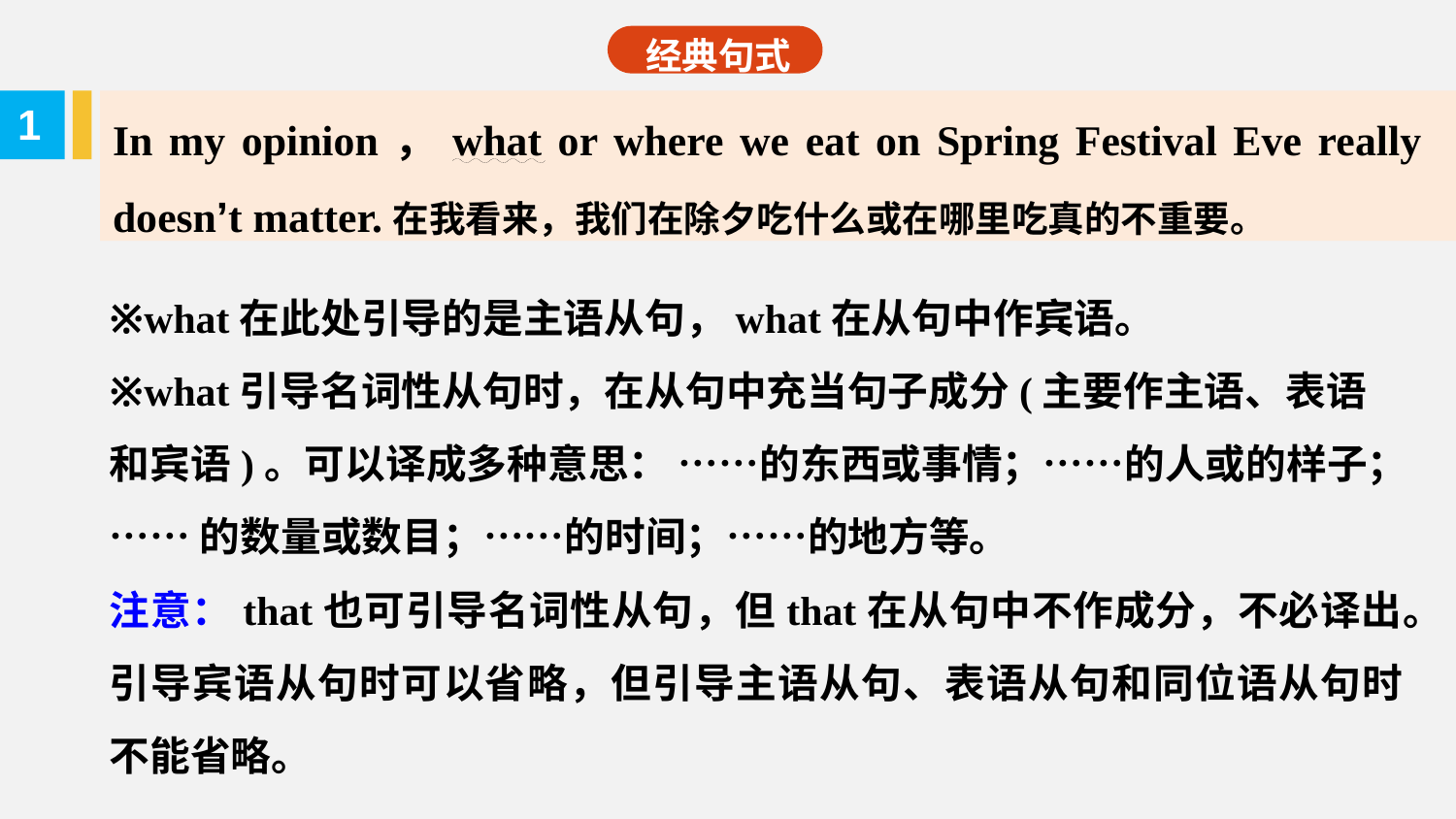

经典句式

In my opinion，what or where we eat on Spring Festival Eve really doesn’t matter.在我看来，我们在除夕吃什么或在哪里吃真的不重要。

1
※what在此处引导的是主语从句，what在从句中作宾语。
※what引导名词性从句时，在从句中充当句子成分(主要作主语、表语和宾语)。可以译成多种意思： ……的东西或事情；……的人或的样子；…… 的数量或数目；……的时间；……的地方等。
注意：that也可引导名词性从句，但that在从句中不作成分，不必译出。引导宾语从句时可以省略，但引导主语从句、表语从句和同位语从句时不能省略。